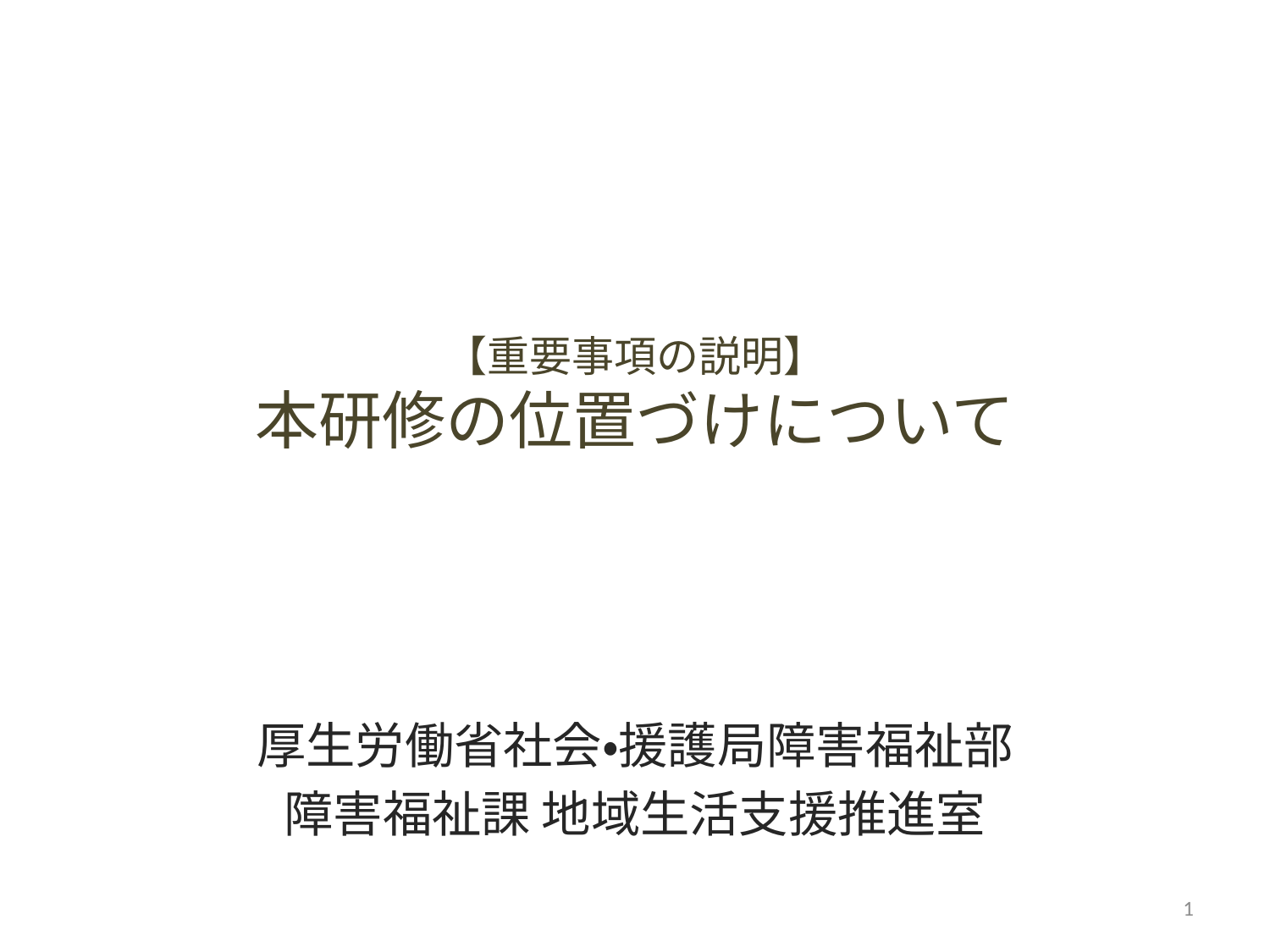

# 【重要事項の説明】 本研修の位置づけについて
厚生労働省社会・援護局障害福祉部
障害福祉課 地域生活支援推進室
1